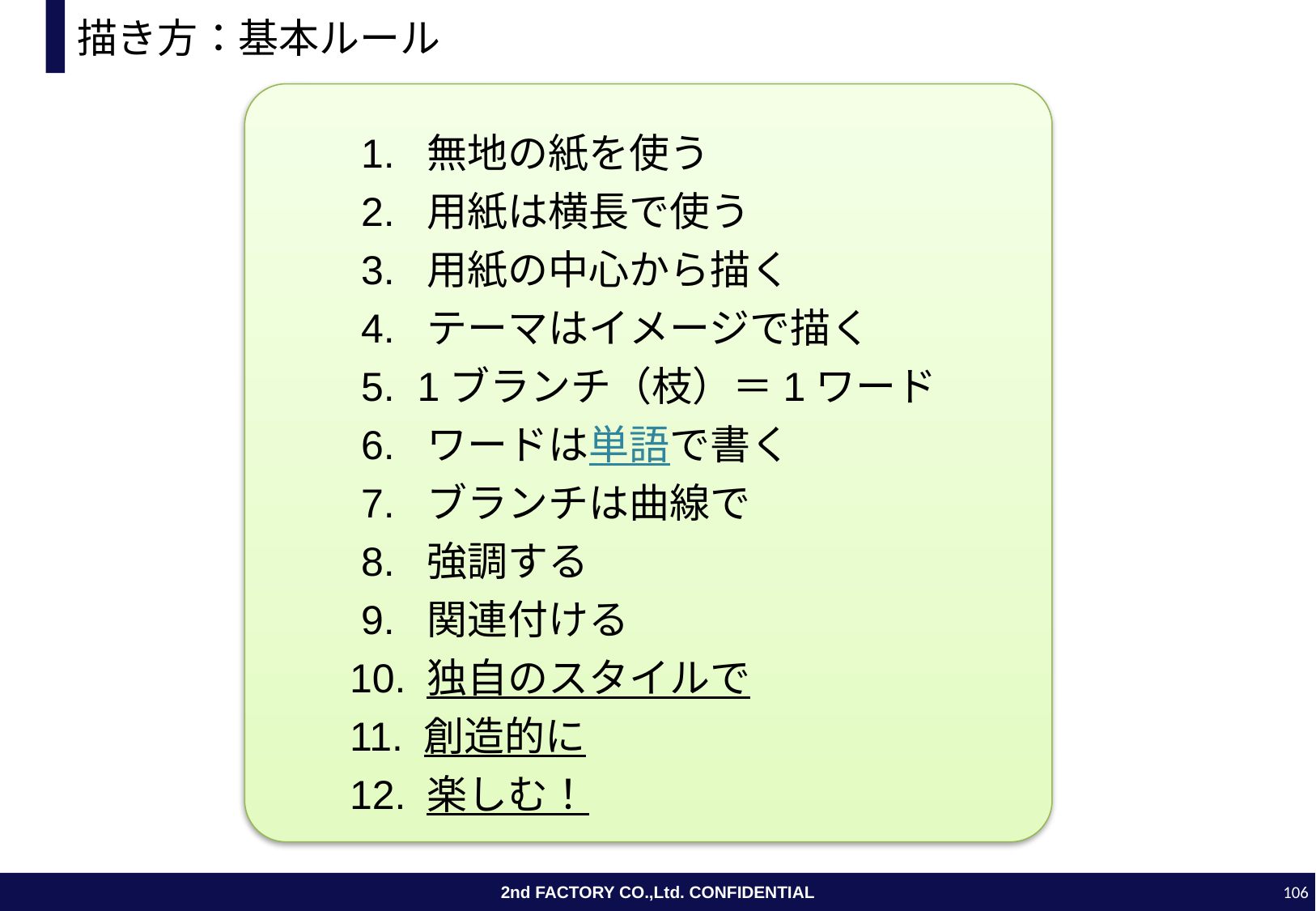

# 描き方：基本ルール

 1.  無地の紙を使う
 2.  用紙は横長で使う
 3.  用紙の中心から描く
 4.  テーマはイメージで描く
 5.  1ブランチ（枝）＝1ワード
 6.  ワードは単語で書く
 7.  ブランチは曲線で
 8.  強調する
 9.  関連付ける
10. 独自のスタイルで
11. 創造的に
12. 楽しむ！